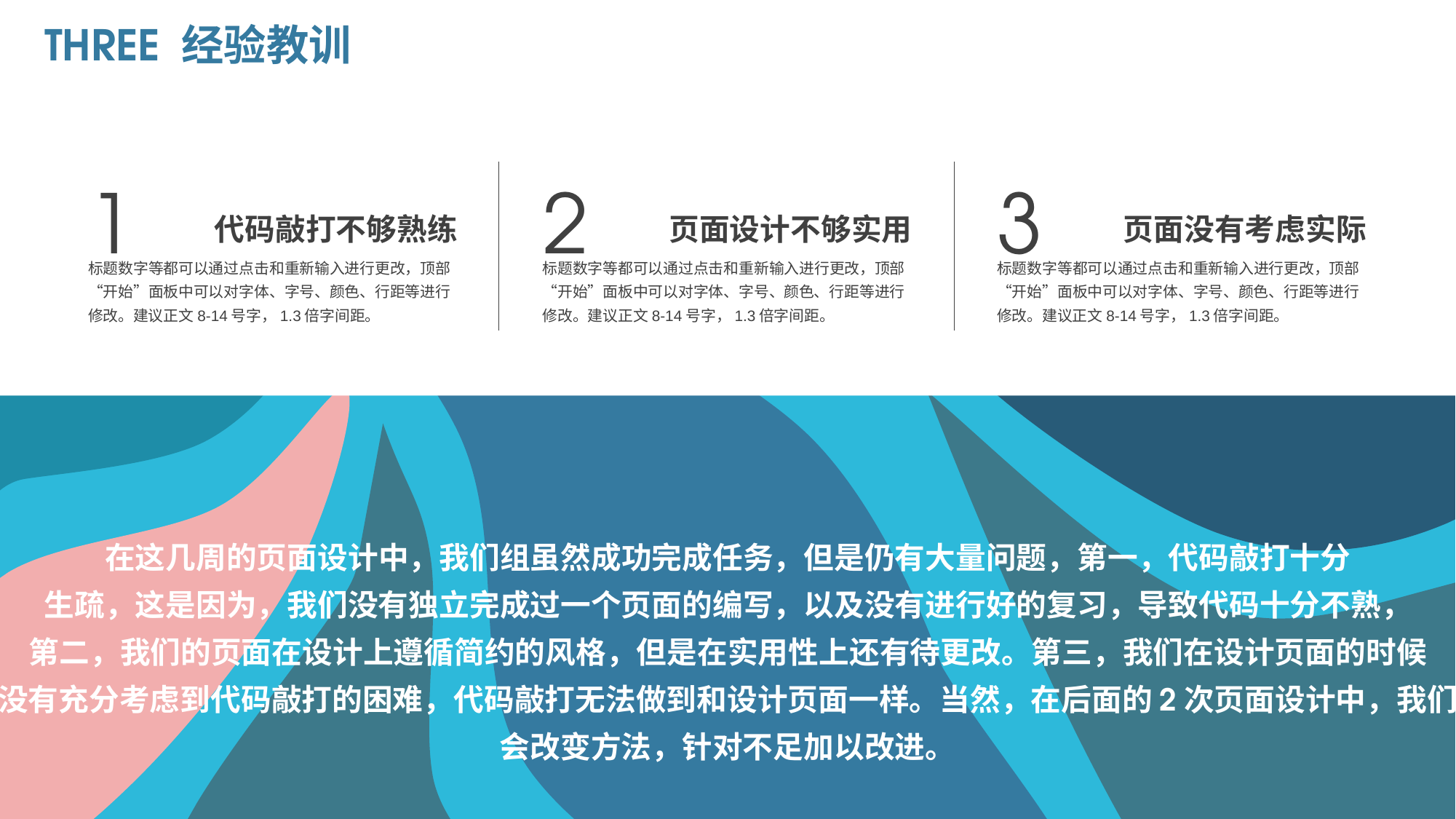

THREE 经验教训
1
代码敲打不够熟练
标题数字等都可以通过点击和重新输入进行更改，顶部“开始”面板中可以对字体、字号、颜色、行距等进行修改。建议正文8-14号字，1.3倍字间距。
2
页面设计不够实用
标题数字等都可以通过点击和重新输入进行更改，顶部“开始”面板中可以对字体、字号、颜色、行距等进行修改。建议正文8-14号字，1.3倍字间距。
3
页面没有考虑实际
标题数字等都可以通过点击和重新输入进行更改，顶部“开始”面板中可以对字体、字号、颜色、行距等进行修改。建议正文8-14号字，1.3倍字间距。
在这几周的页面设计中，我们组虽然成功完成任务，但是仍有大量问题，第一，代码敲打十分
生疏，这是因为，我们没有独立完成过一个页面的编写，以及没有进行好的复习，导致代码十分不熟，
第二，我们的页面在设计上遵循简约的风格，但是在实用性上还有待更改。第三，我们在设计页面的时候
没有充分考虑到代码敲打的困难，代码敲打无法做到和设计页面一样。当然，在后面的2次页面设计中，我们
会改变方法，针对不足加以改进。